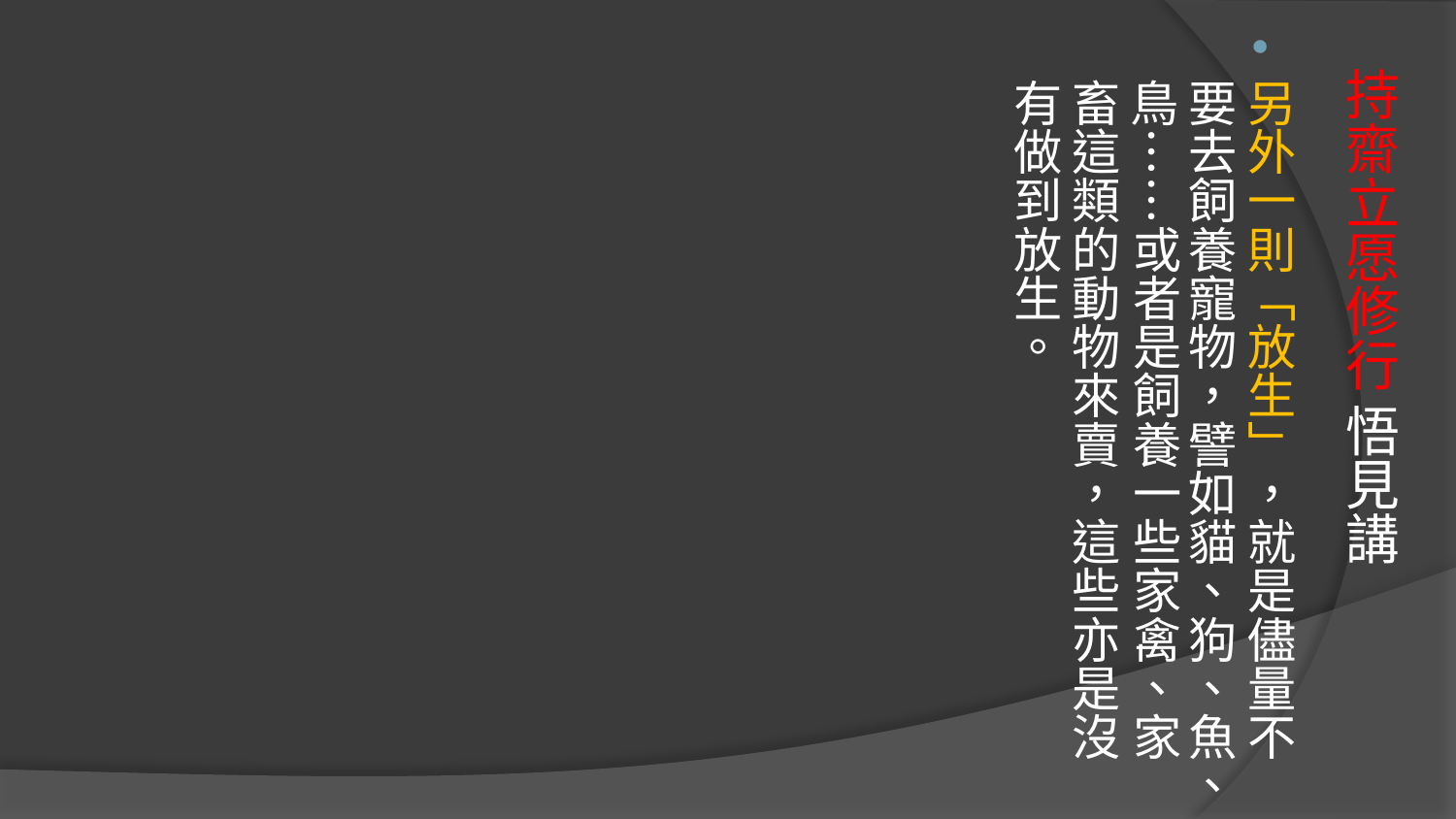

另外一則「放生」，就是儘量不要去飼養寵物，譬如貓、狗、魚、鳥……或者是飼養一些家禽、家畜這類的動物來賣，這些亦是沒有做到放生。

# 持齋立愿修行 悟見講